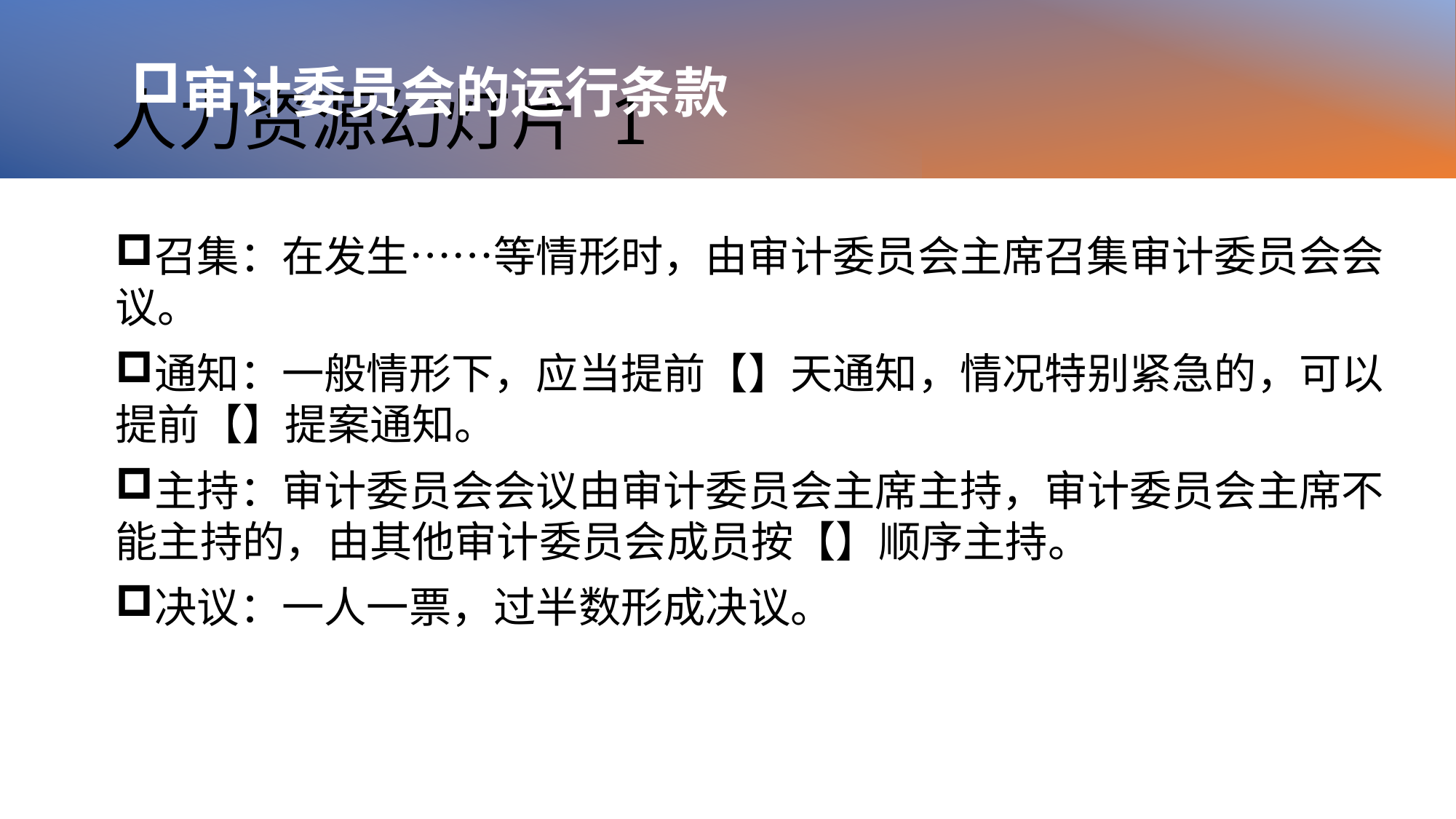

# 人力资源幻灯片 1
审计委员会的运行条款
召集：在发生……等情形时，由审计委员会主席召集审计委员会会议。
通知：一般情形下，应当提前【】天通知，情况特别紧急的，可以提前【】提案通知。
主持：审计委员会会议由审计委员会主席主持，审计委员会主席不能主持的，由其他审计委员会成员按【】顺序主持。
决议：一人一票，过半数形成决议。